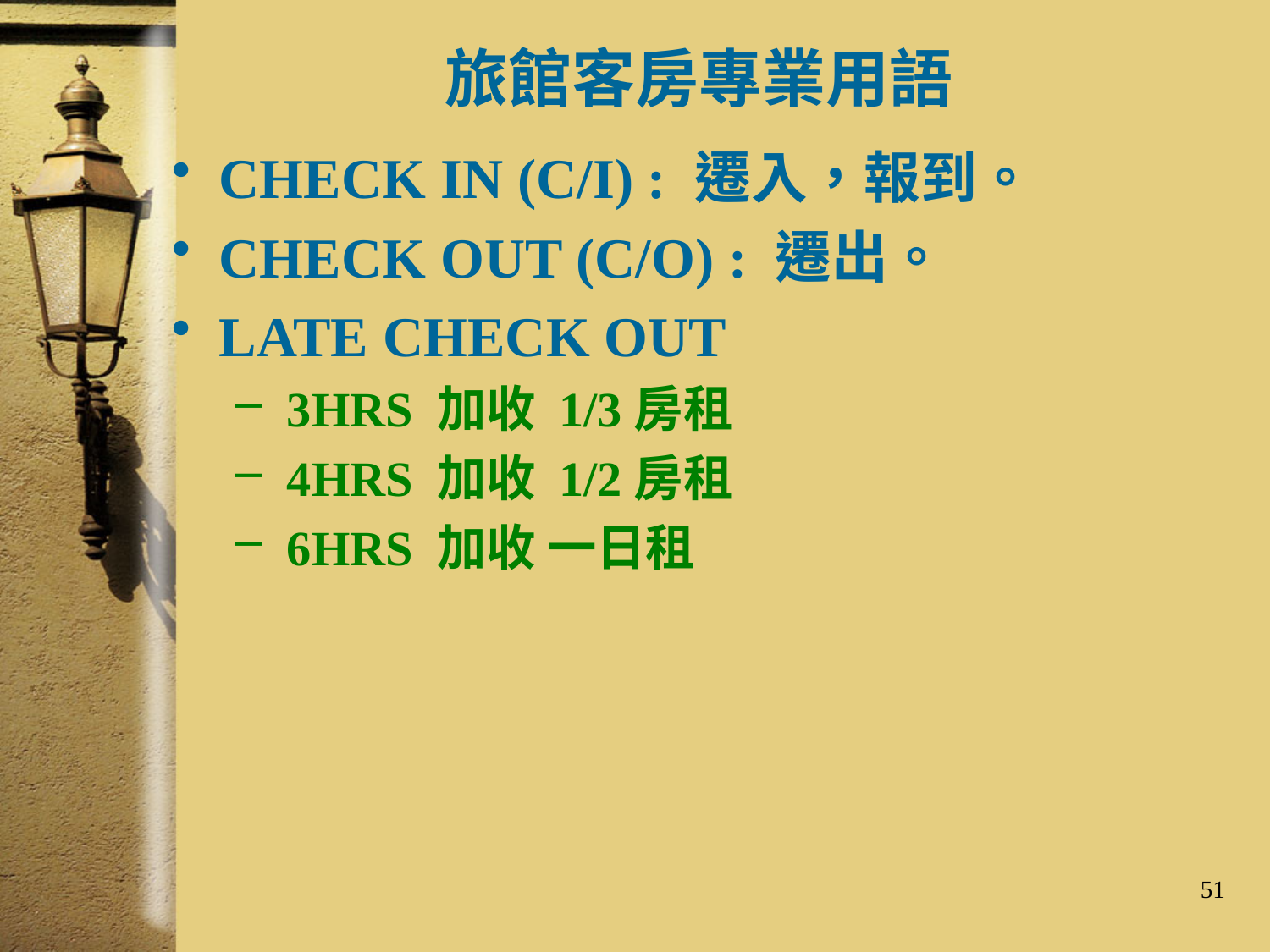

# 旅館客房專業用語
CHECK IN (C/I) : 遷入，報到。
CHECK OUT (C/O) : 遷出。
LATE CHECK OUT
 3HRS 加收 1/3房租
 4HRS 加收 1/2房租
 6HRS 加收 一日租
51